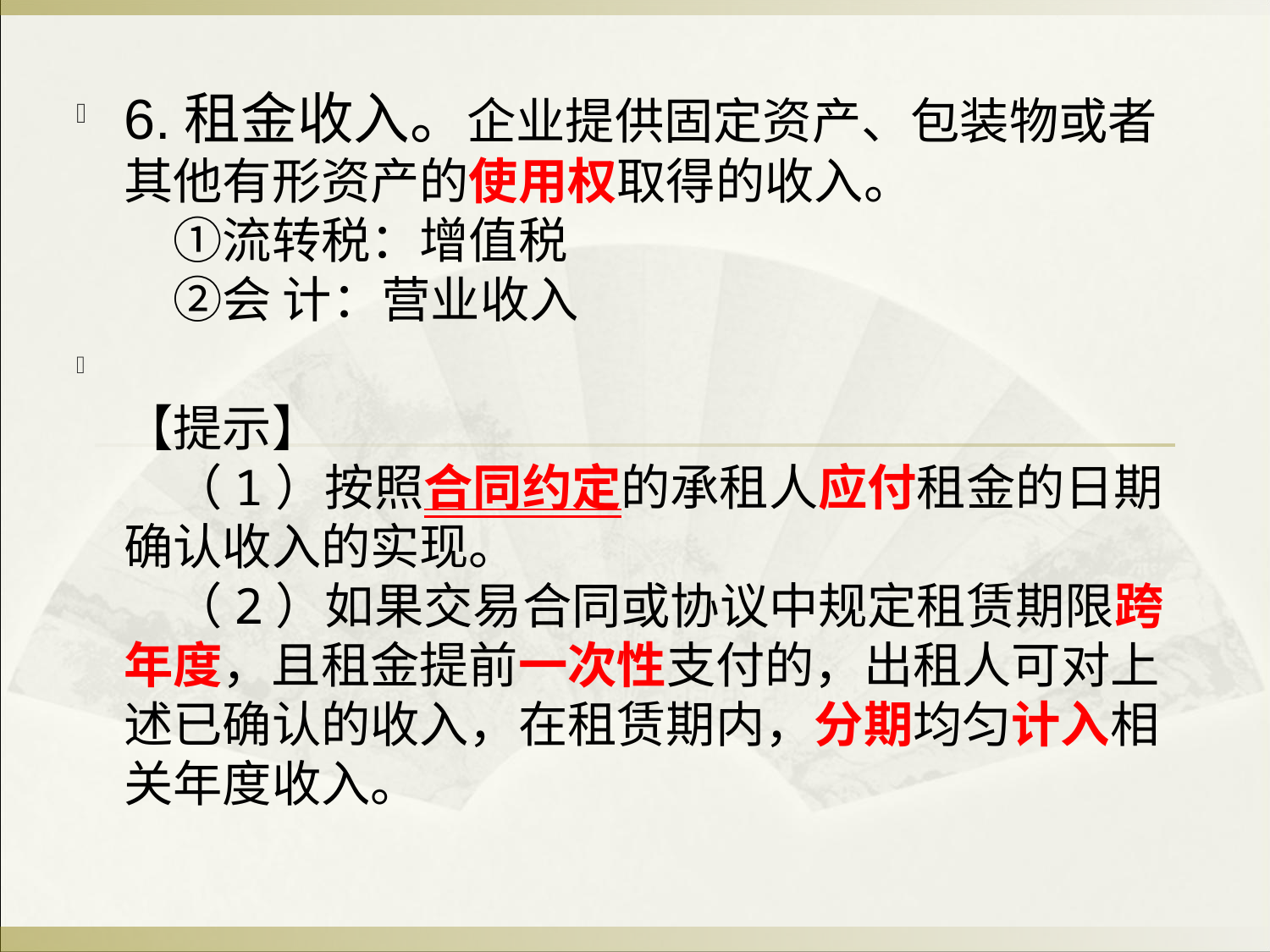

6.租金收入。企业提供固定资产、包装物或者其他有形资产的使用权取得的收入。
　①流转税：增值税
　②会 计：营业收入
【提示】
　（1）按照合同约定的承租人应付租金的日期确认收入的实现。
　（2）如果交易合同或协议中规定租赁期限跨年度，且租金提前一次性支付的，出租人可对上述已确认的收入，在租赁期内，分期均匀计入相关年度收入。